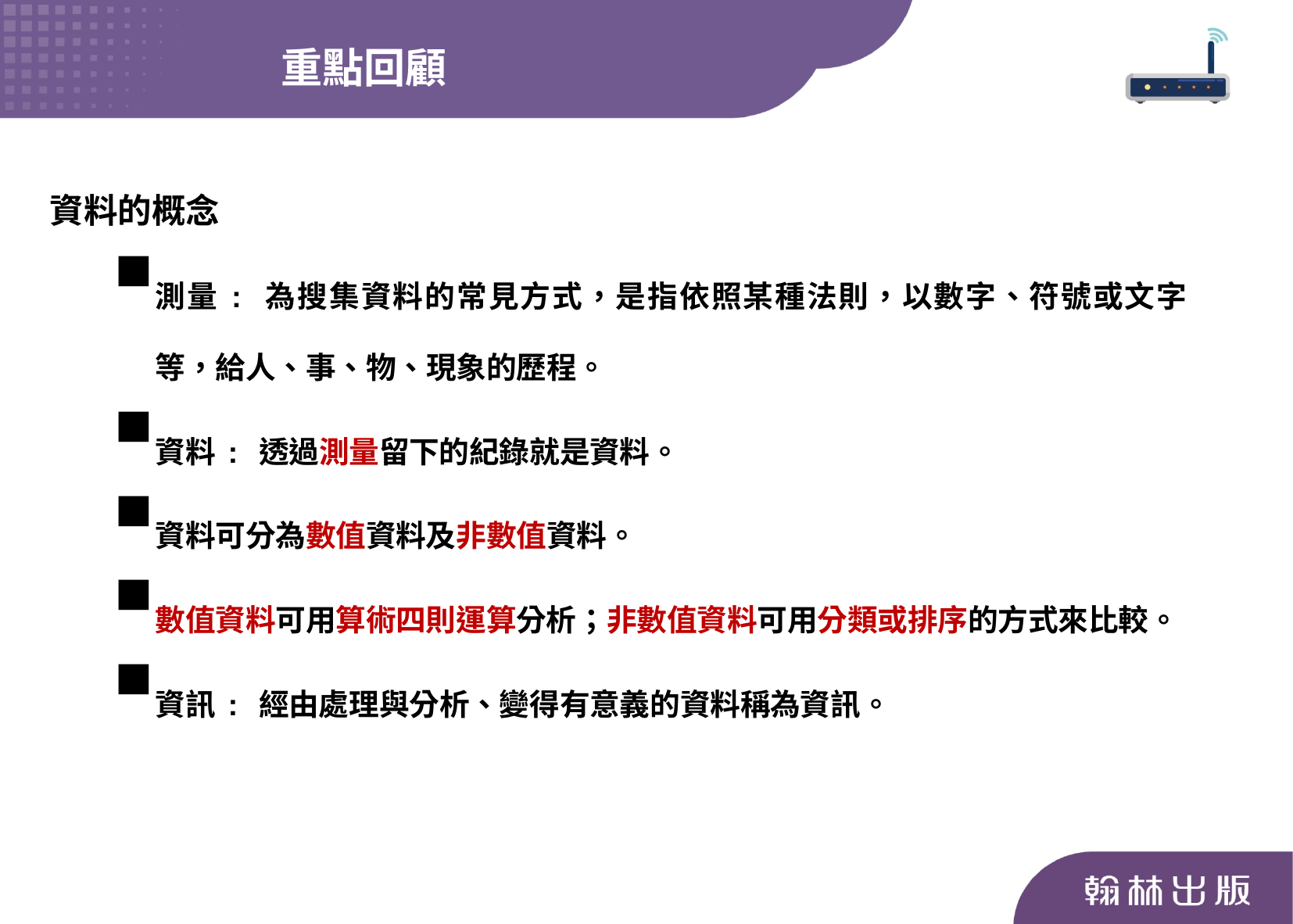

重點回顧
資料的概念
測量: 為搜集資料的常見方式，是指依照某種法則，以數字、符號或文字等，給人、事、物、現象的歷程。
資料: 透過測量留下的紀錄就是資料。
資料可分為數值資料及非數值資料。
數值資料可用算術四則運算分析；非數值資料可用分類或排序的方式來比較。
資訊: 經由處理與分析、變得有意義的資料稱為資訊。